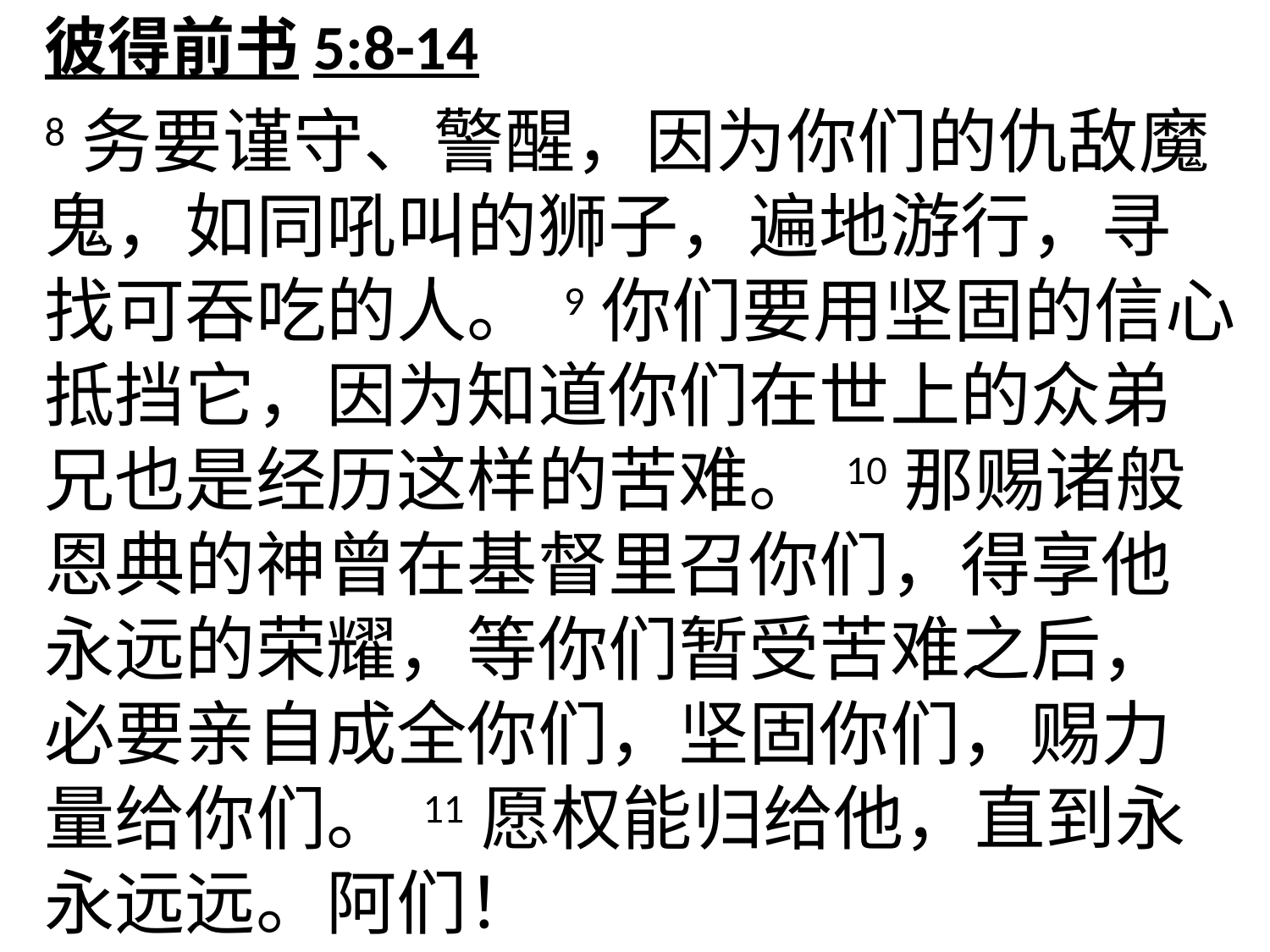

彼得前书5:8-14
8务要谨守、警醒，因为你们的仇敌魔鬼，如同吼叫的狮子，遍地游行，寻找可吞吃的人。 9你们要用坚固的信心抵挡它，因为知道你们在世上的众弟兄也是经历这样的苦难。 10那赐诸般恩典的神曾在基督里召你们，得享他永远的荣耀，等你们暂受苦难之后，必要亲自成全你们，坚固你们，赐力量给你们。 11愿权能归给他，直到永永远远。阿们！